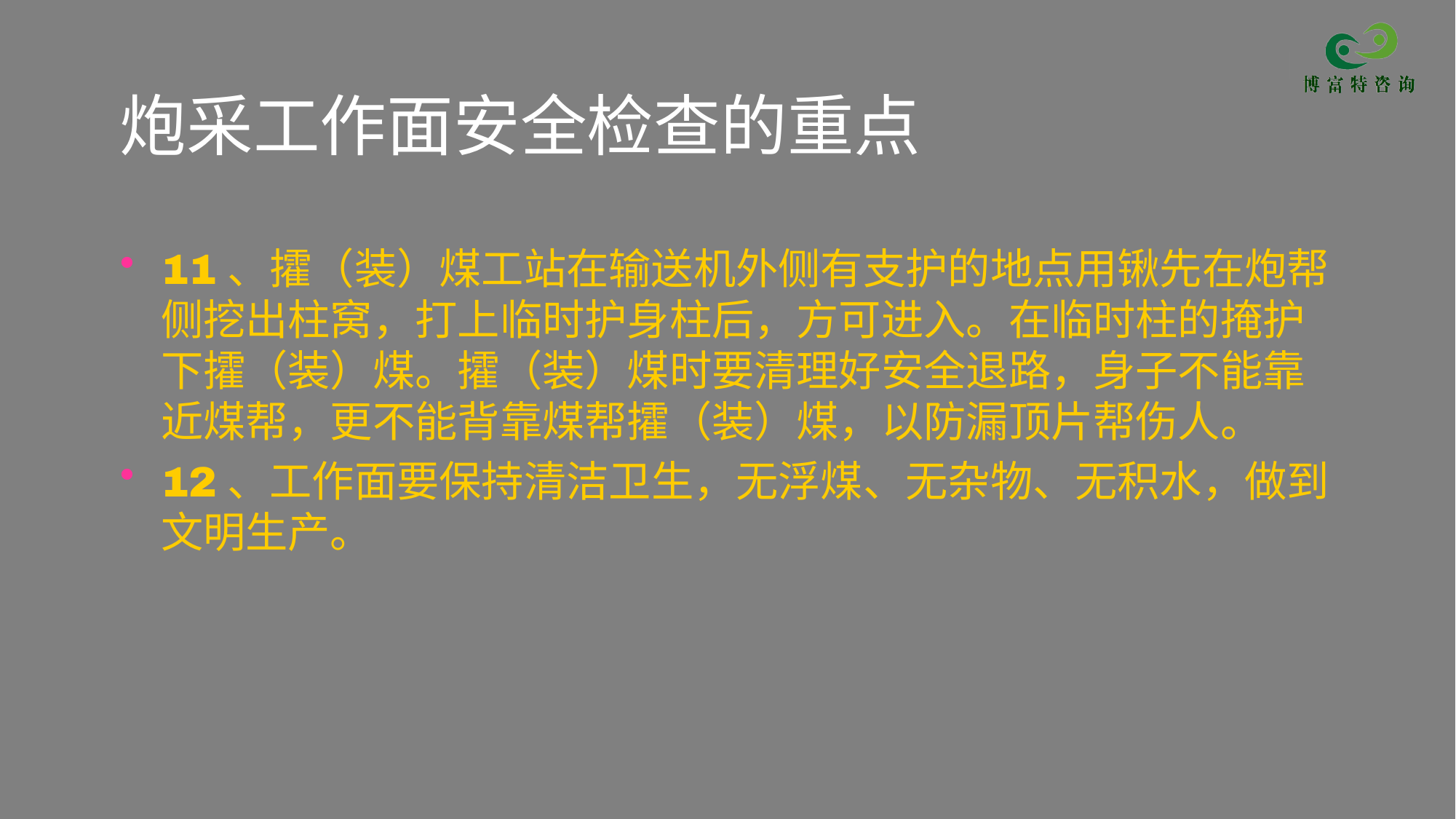

# 炮采工作面安全检查的重点
11、攉（装）煤工站在输送机外侧有支护的地点用锹先在炮帮侧挖出柱窝，打上临时护身柱后，方可进入。在临时柱的掩护下攉（装）煤。攉（装）煤时要清理好安全退路，身子不能靠近煤帮，更不能背靠煤帮攉（装）煤，以防漏顶片帮伤人。
12、工作面要保持清洁卫生，无浮煤、无杂物、无积水，做到文明生产。